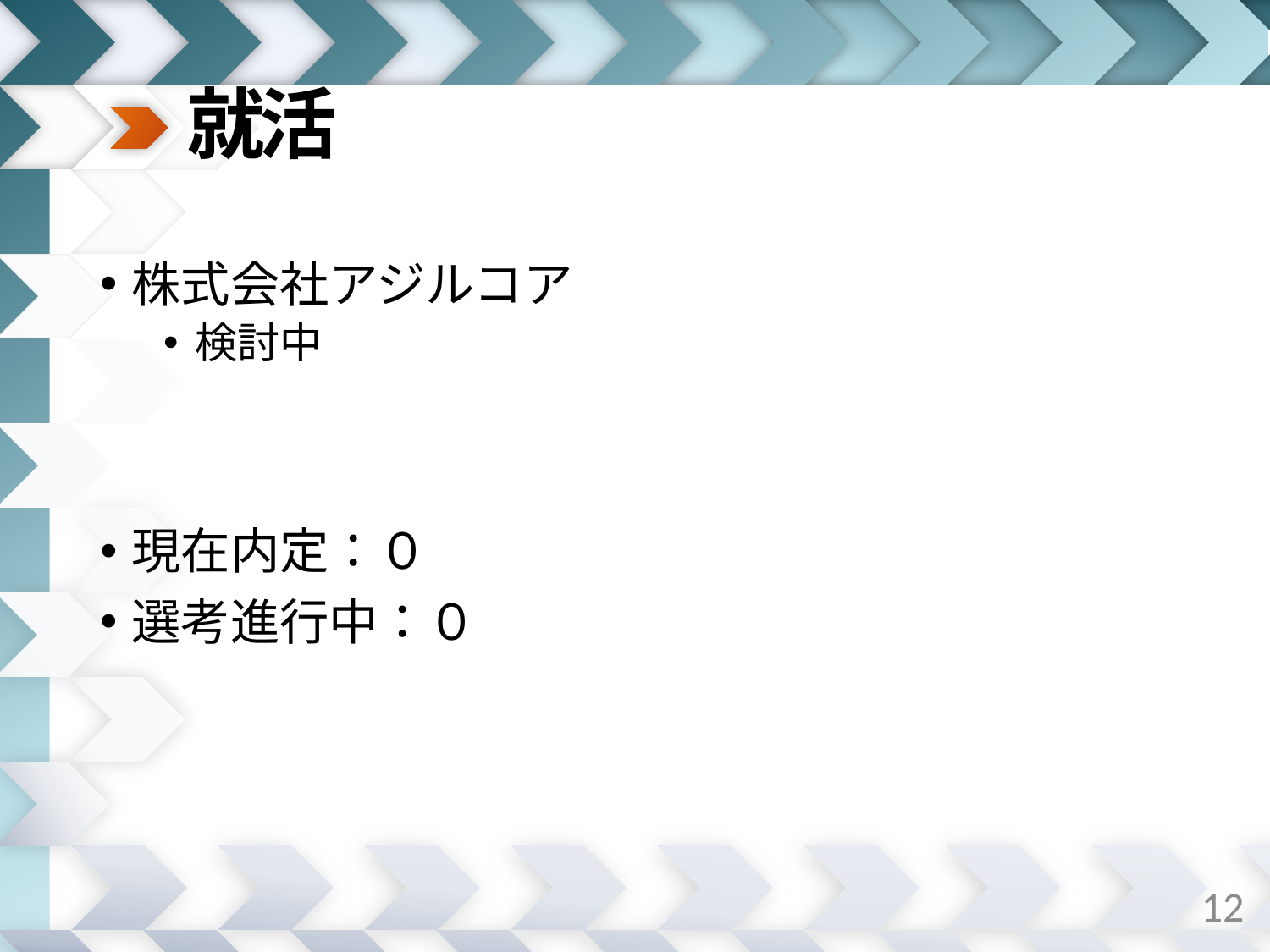

# 就活
株式会社アジルコア
検討中

現在内定：０
選考進行中：０
12